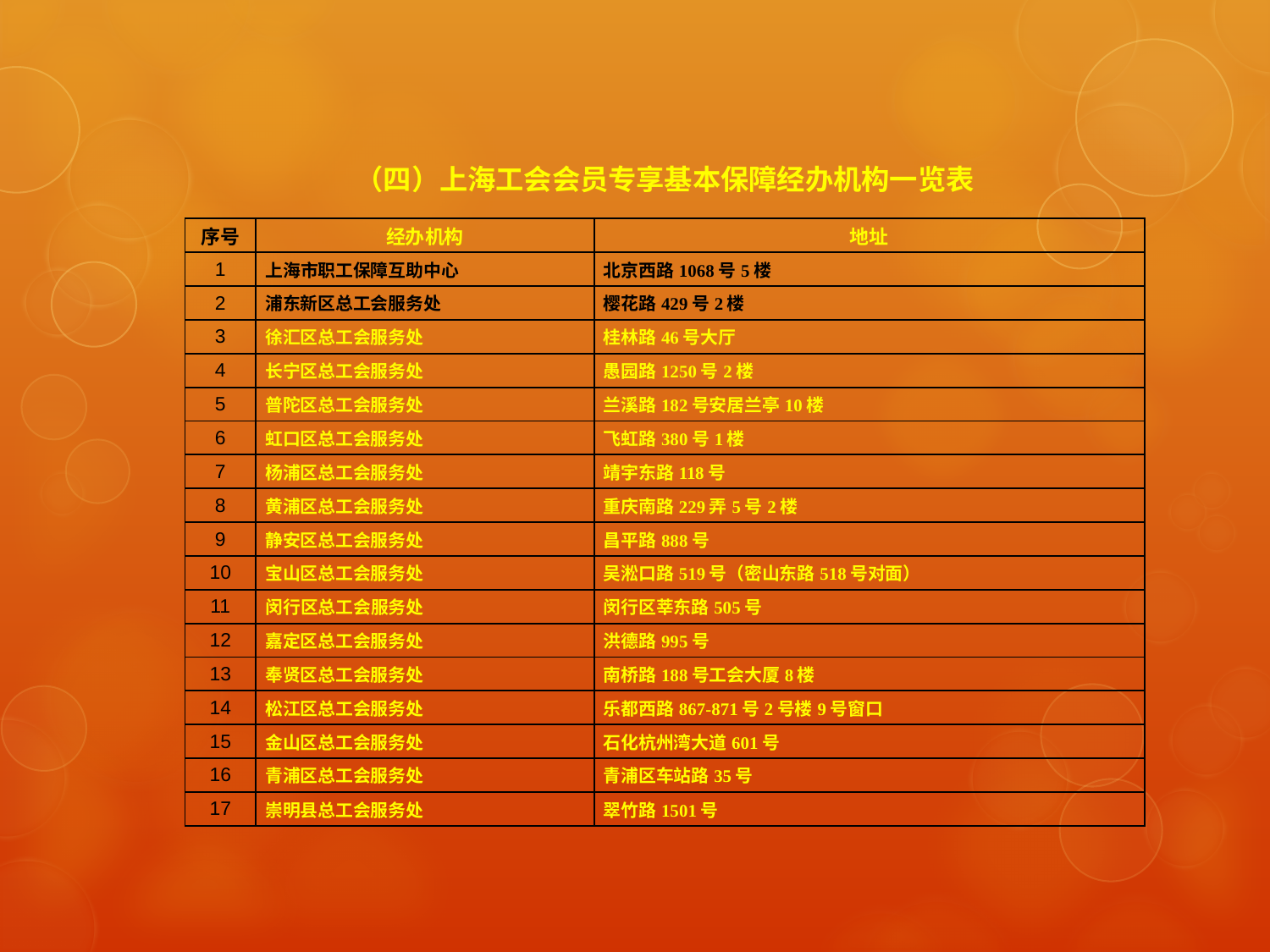

| （四）上海工会会员专享基本保障经办机构一览表 |  |  |
| --- | --- | --- |
| 序号 | 经办机构 | 地址 |
| 1 | 上海市职工保障互助中心 | 北京西路1068号5楼 |
| 2 | 浦东新区总工会服务处 | 樱花路429号2楼 |
| 3 | 徐汇区总工会服务处 | 桂林路46号大厅 |
| 4 | 长宁区总工会服务处 | 愚园路1250号2楼 |
| 5 | 普陀区总工会服务处 | 兰溪路182号安居兰亭10楼 |
| 6 | 虹口区总工会服务处 | 飞虹路380号1楼 |
| 7 | 杨浦区总工会服务处 | 靖宇东路118号 |
| 8 | 黄浦区总工会服务处 | 重庆南路229弄5号2楼 |
| 9 | 静安区总工会服务处 | 昌平路888号 |
| 10 | 宝山区总工会服务处 | 吴淞口路519号（密山东路518号对面） |
| 11 | 闵行区总工会服务处 | 闵行区莘东路505号 |
| 12 | 嘉定区总工会服务处 | 洪德路995号 |
| 13 | 奉贤区总工会服务处 | 南桥路188号工会大厦8楼 |
| 14 | 松江区总工会服务处 | 乐都西路867-871号2号楼9号窗口 |
| 15 | 金山区总工会服务处 | 石化杭州湾大道601号 |
| 16 | 青浦区总工会服务处 | 青浦区车站路35号 |
| 17 | 崇明县总工会服务处 | 翠竹路1501号 |